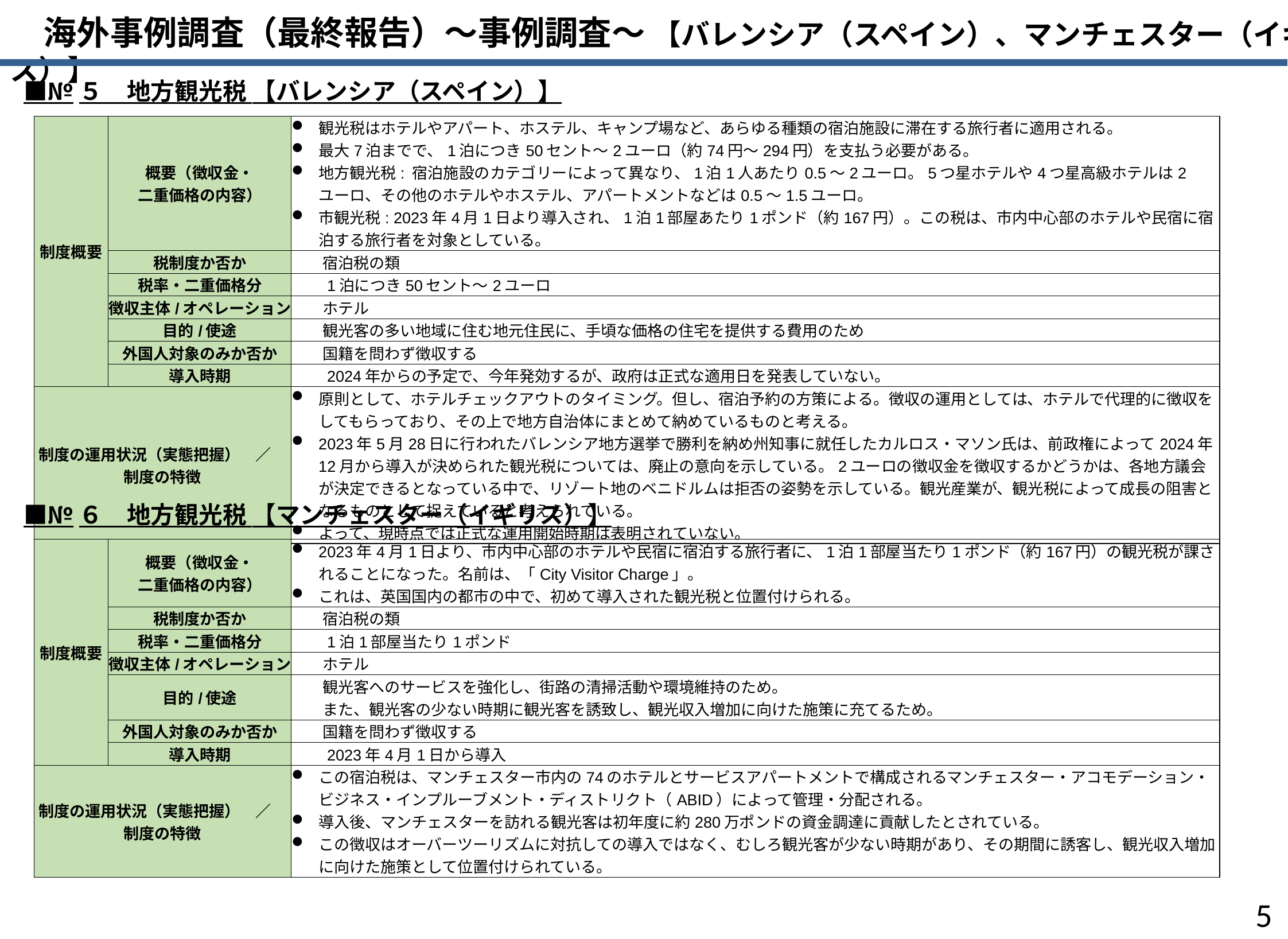

海外事例調査（最終報告）～事例調査～ 【バレンシア（スペイン）、マンチェスター（イギリス）】
■№５　地方観光税 【バレンシア（スペイン）】
| 制度概要 | 概要（徴収金・ 二重価格の内容） | 観光税はホテルやアパート、ホステル、キャンプ場など、あらゆる種類の宿泊施設に滞在する旅行者に適用される。 最大7泊までで、1泊につき50セント～2ユーロ（約74円～294円）を支払う必要がある。 地方観光税: 宿泊施設のカテゴリーによって異なり、1泊1人あたり0.5～2ユーロ。5つ星ホテルや4つ星高級ホテルは2ユーロ、その他のホテルやホステル、アパートメントなどは0.5～1.5ユーロ。 市観光税: 2023年4月1日より導入され、1泊1部屋あたり1ポンド（約167円）。この税は、市内中心部のホテルや民宿に宿泊する旅行者を対象としている。 |
| --- | --- | --- |
|  | 税制度か否か | 宿泊税の類 |
|  | 税率・二重価格分 | 1泊につき50セント～2ユーロ |
|  | 徴収主体/オペレーション | ホテル |
|  | 目的/使途 | 観光客の多い地域に住む地元住民に、手頃な価格の住宅を提供する費用のため |
|  | 外国人対象のみか否か | 国籍を問わず徴収する |
|  | 導入時期 | 2024年からの予定で、今年発効するが、政府は正式な適用日を発表していない。 |
| 制度の運用状況（実態把握）　／　 制度の特徴 |  | 原則として、ホテルチェックアウトのタイミング。但し、宿泊予約の方策による。徴収の運用としては、ホテルで代理的に徴収をしてもらっており、その上で地方自治体にまとめて納めているものと考える。 2023年5月28日に行われたバレンシア地方選挙で勝利を納め州知事に就任したカルロス・マソン氏は、前政権によって2024年12月から導入が決められた観光税については、廃止の意向を示している。2ユーロの徴収金を徴収するかどうかは、各地方議会が決定できるとなっている中で、リゾート地のベニドルムは拒否の姿勢を示している。観光産業が、観光税によって成長の阻害となるものとして捉えていると考えられている。 よって、現時点では正式な運用開始時期は表明されていない。 |
■№６　地方観光税 【マンチェスター（イギリス）】
| 制度概要 | 概要（徴収金・ 二重価格の内容） | 2023年4月1日より、市内中心部のホテルや民宿に宿泊する旅行者に、1泊1部屋当たり1ポンド（約167円）の観光税が課されることになった。名前は、「City Visitor Charge」。 これは、英国国内の都市の中で、初めて導入された観光税と位置付けられる。 |
| --- | --- | --- |
|  | 税制度か否か | 宿泊税の類 |
|  | 税率・二重価格分 | 1泊1部屋当たり1ポンド |
|  | 徴収主体/オペレーション | ホテル |
|  | 目的/使途 | 観光客へのサービスを強化し、街路の清掃活動や環境維持のため。 　　また、観光客の少ない時期に観光客を誘致し、観光収入増加に向けた施策に充てるため。 |
|  | 外国人対象のみか否か | 国籍を問わず徴収する |
|  | 導入時期 | 2023年4月1日から導入 |
| 制度の運用状況（実態把握）　／　 制度の特徴 |  | この宿泊税は、マンチェスター市内の74のホテルとサービスアパートメントで構成されるマンチェスター・アコモデーション・ビジネス・インプルーブメント・ディストリクト（ABID）によって管理・分配される。 導入後、マンチェスターを訪れる観光客は初年度に約280万ポンドの資金調達に貢献したとされている。 この徴収はオーバーツーリズムに対抗しての導入ではなく、むしろ観光客が少ない時期があり、その期間に誘客し、観光収入増加に向けた施策として位置付けられている。 |
5